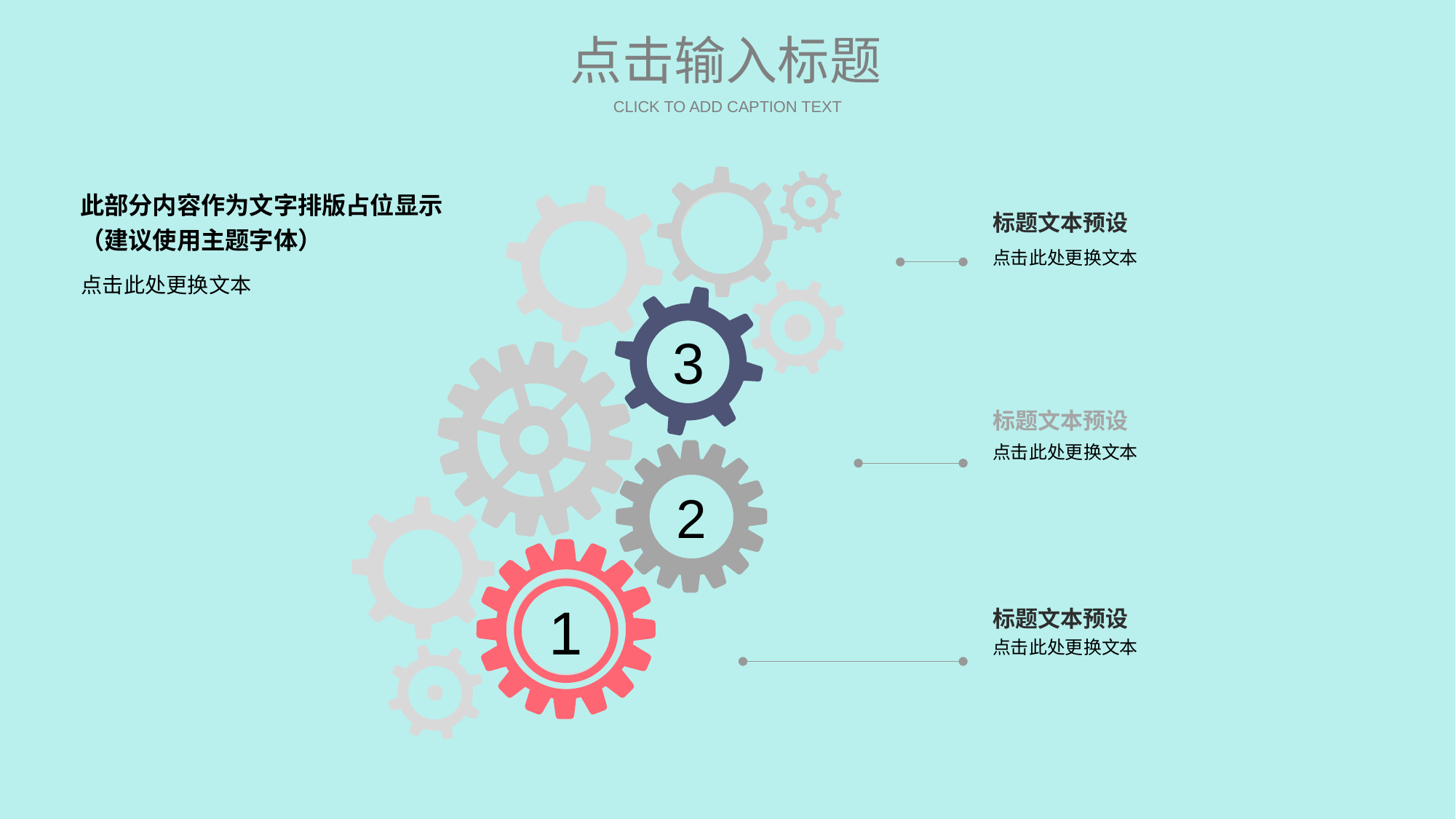

点击输入标题
CLICK TO ADD CAPTION TEXT

3

2

1

此部分内容作为文字排版占位显示
（建议使用主题字体）
标题文本预设
点击此处更换文本
标题文本预设
点击此处更换文本
标题文本预设
点击此处更换文本

点击此处更换文本